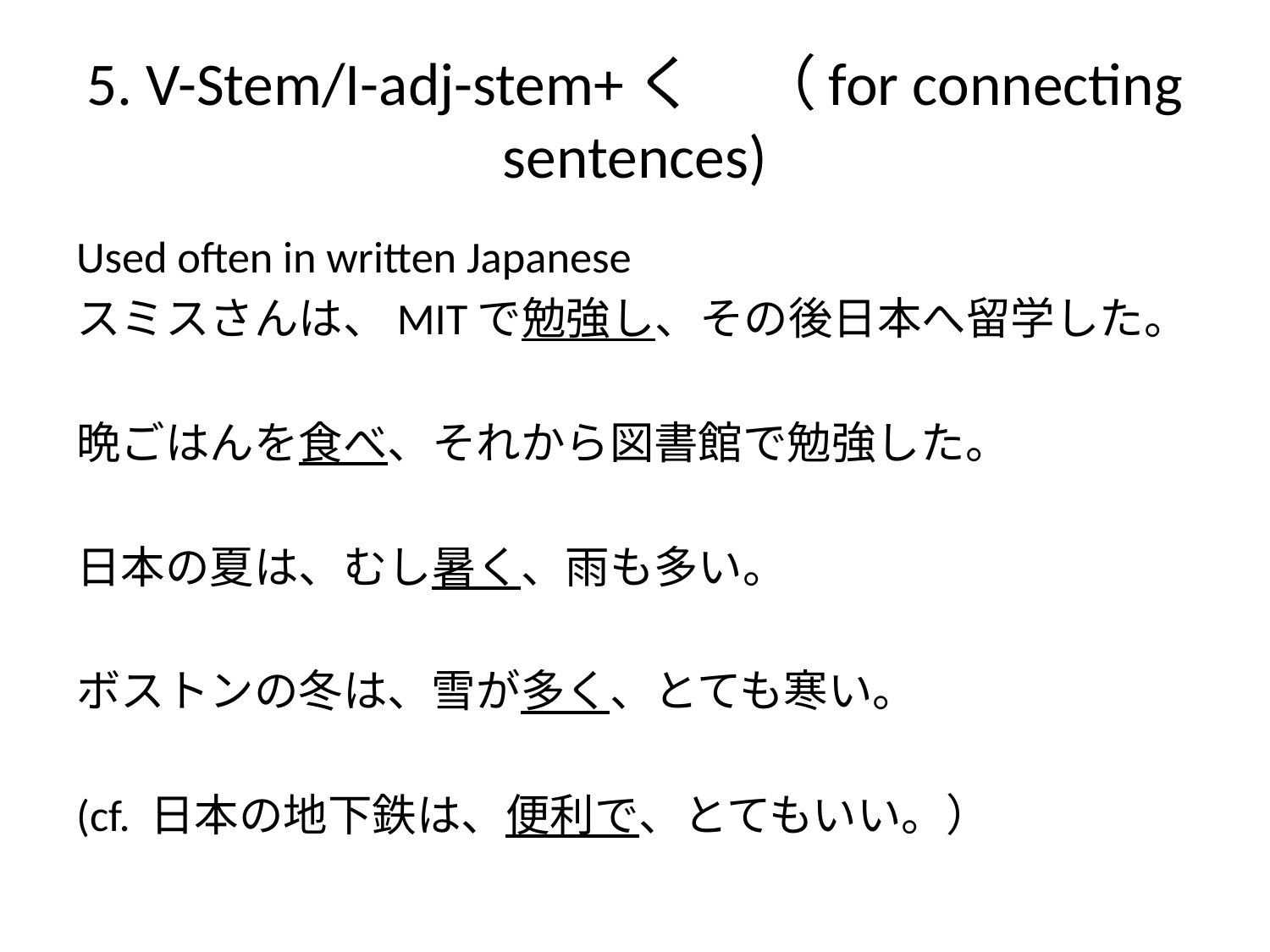

# 5. V-Stem/I-adj-stem+く　（for connecting sentences)
Used often in written Japanese
スミスさんは、MITで勉強し、その後日本へ留学した。

晩ごはんを食べ、それから図書館で勉強した。

日本の夏は、むし暑く、雨も多い。

ボストンの冬は、雪が多く、とても寒い。

(cf. 日本の地下鉄は、便利で、とてもいい。）